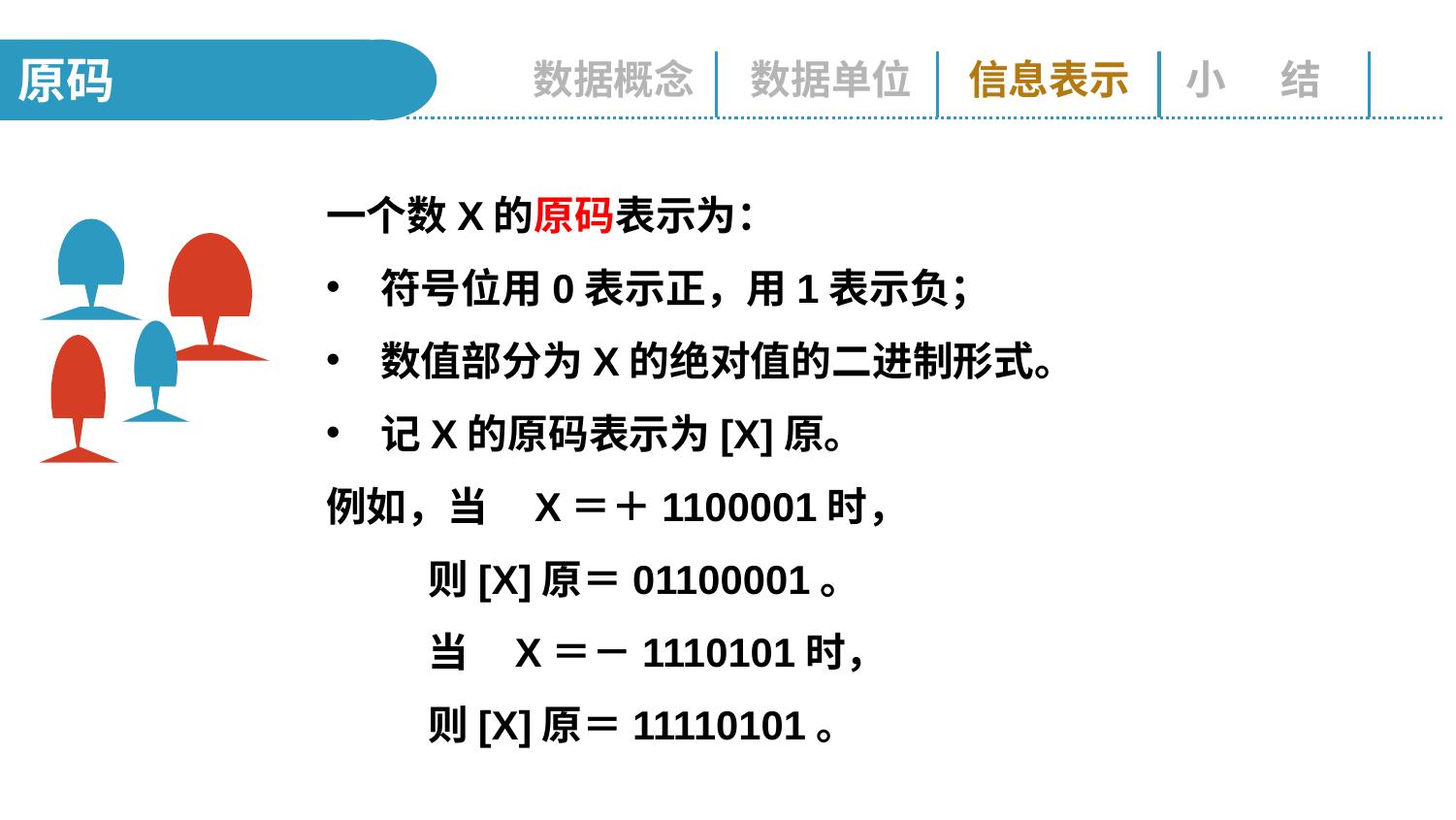

原码
数据概念
数据单位
信息表示
小      结
一个数X的原码表示为：
符号位用0表示正，用1表示负；
数值部分为X的绝对值的二进制形式。
记X的原码表示为[X]原。
例如，当    X＝＋1100001时，
          则[X]原＝01100001。
          当    X＝－1110101时，
          则[X]原＝11110101。